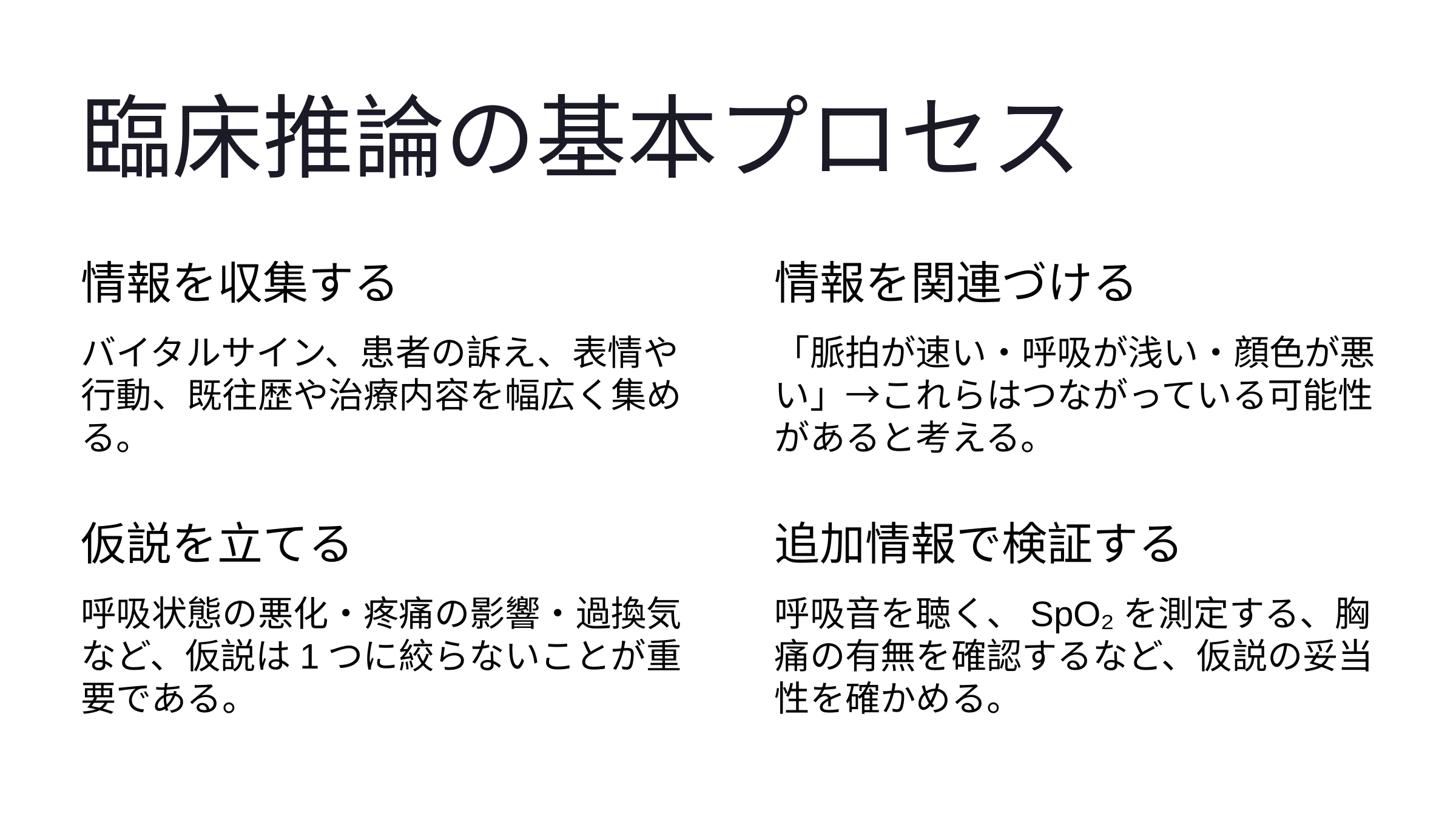

臨床推論の基本プロセス
情報を収集する
情報を関連づける
バイタルサイン、患者の訴え、表情や行動、既往歴や治療内容を幅広く集める。
「脈拍が速い・呼吸が浅い・顔色が悪い」→これらはつながっている可能性があると考える。
仮説を立てる
追加情報で検証する
呼吸状態の悪化・疼痛の影響・過換気など、仮説は1つに絞らないことが重要である。
呼吸音を聴く、SpO₂を測定する、胸痛の有無を確認するなど、仮説の妥当性を確かめる。